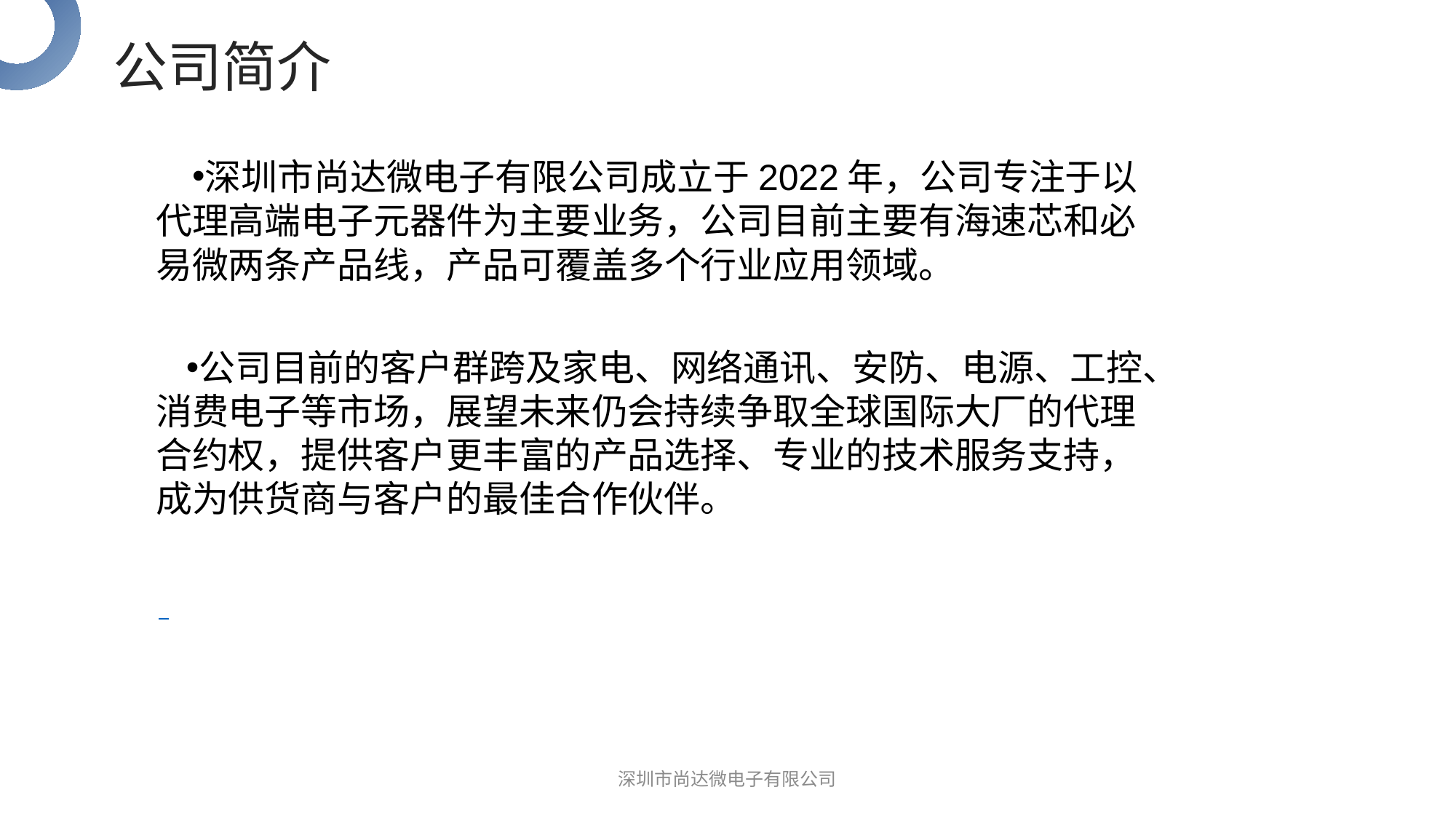

公司简介
深圳市尚达微电子有限公司成立于2022年，公司专注于以代理高端电子元器件为主要业务，公司目前主要有海速芯和必易微两条产品线，产品可覆盖多个行业应用领域。

公司目前的客户群跨及家电、网络通讯、安防、电源、工控、消费电子等市场，展望未来仍会持续争取全球国际大厂的代理合约权，提供客户更丰富的产品选择、专业的技术服务支持，成为供货商与客户的最佳合作伙伴。

“
请在此处添加具体内容，文字尽量言简意赅，简单说明即可，不必过于繁琐，注意板面美观度。请在此处添加具体内容，文字尽量言简意赅，简单说明即可，不必过于繁琐，注意板面美观度。
”
深圳市尚达微电子有限公司